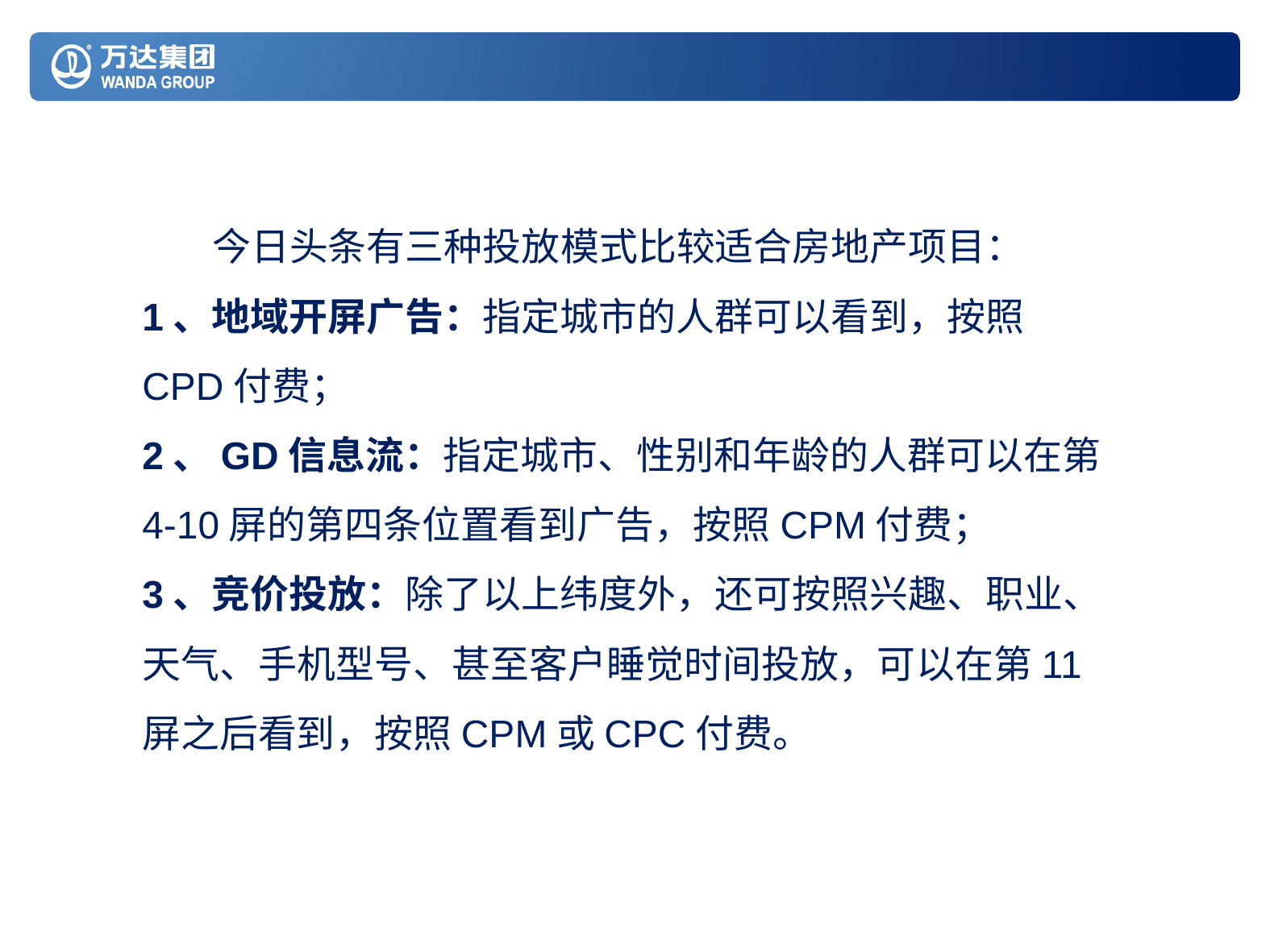

今日头条有三种投放模式比较适合房地产项目：
1、地域开屏广告：指定城市的人群可以看到，按照CPD付费；
2、GD信息流：指定城市、性别和年龄的人群可以在第4-10屏的第四条位置看到广告，按照CPM付费；
3、竞价投放：除了以上纬度外，还可按照兴趣、职业、天气、手机型号、甚至客户睡觉时间投放，可以在第11屏之后看到，按照CPM或CPC付费。